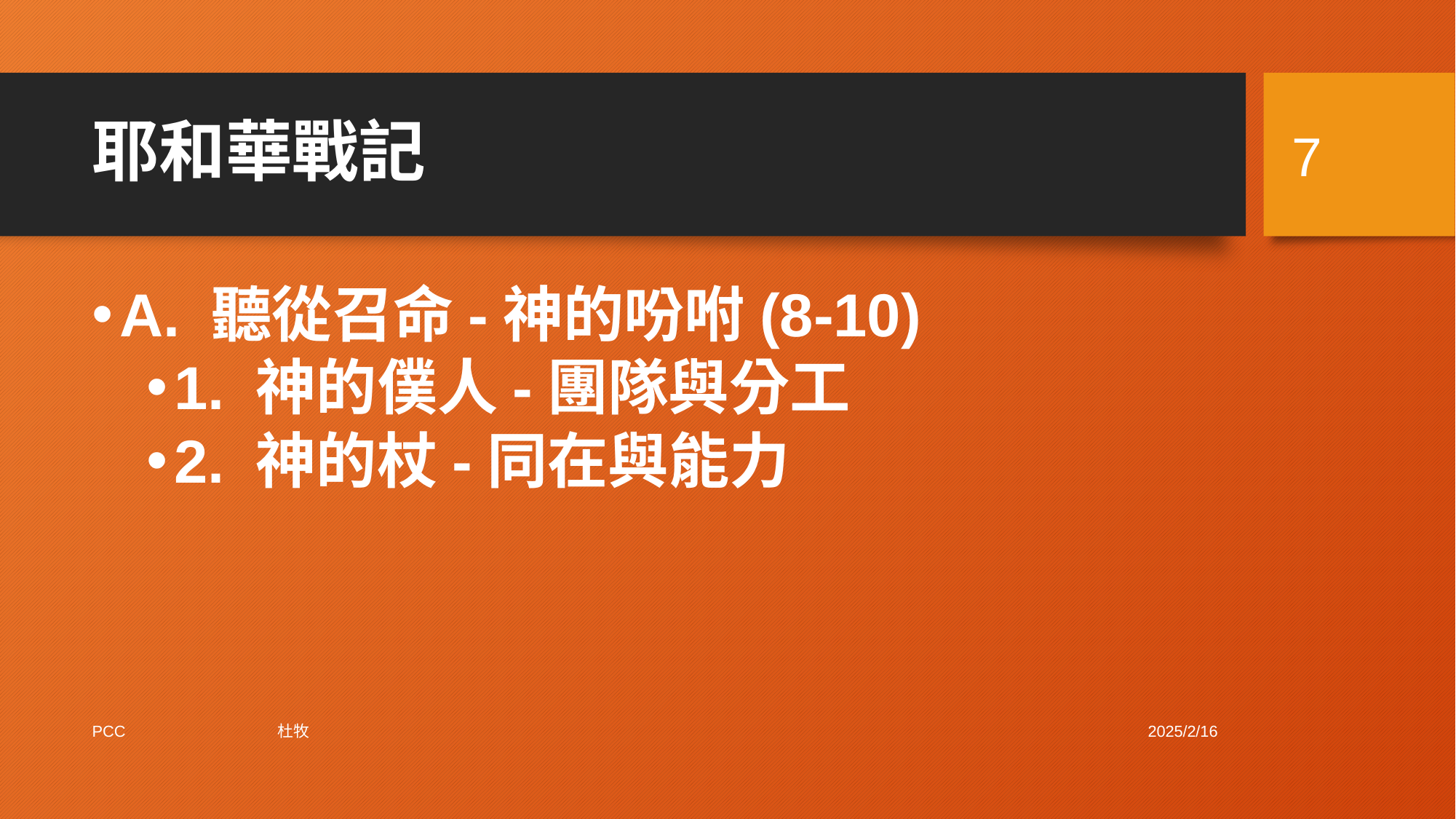

7
# 耶和華戰記
A. 聽從召命-神的吩咐(8-10)
1. 神的僕人-團隊與分工
2. 神的杖-同在與能力
2025/2/16
PCC                                  杜牧